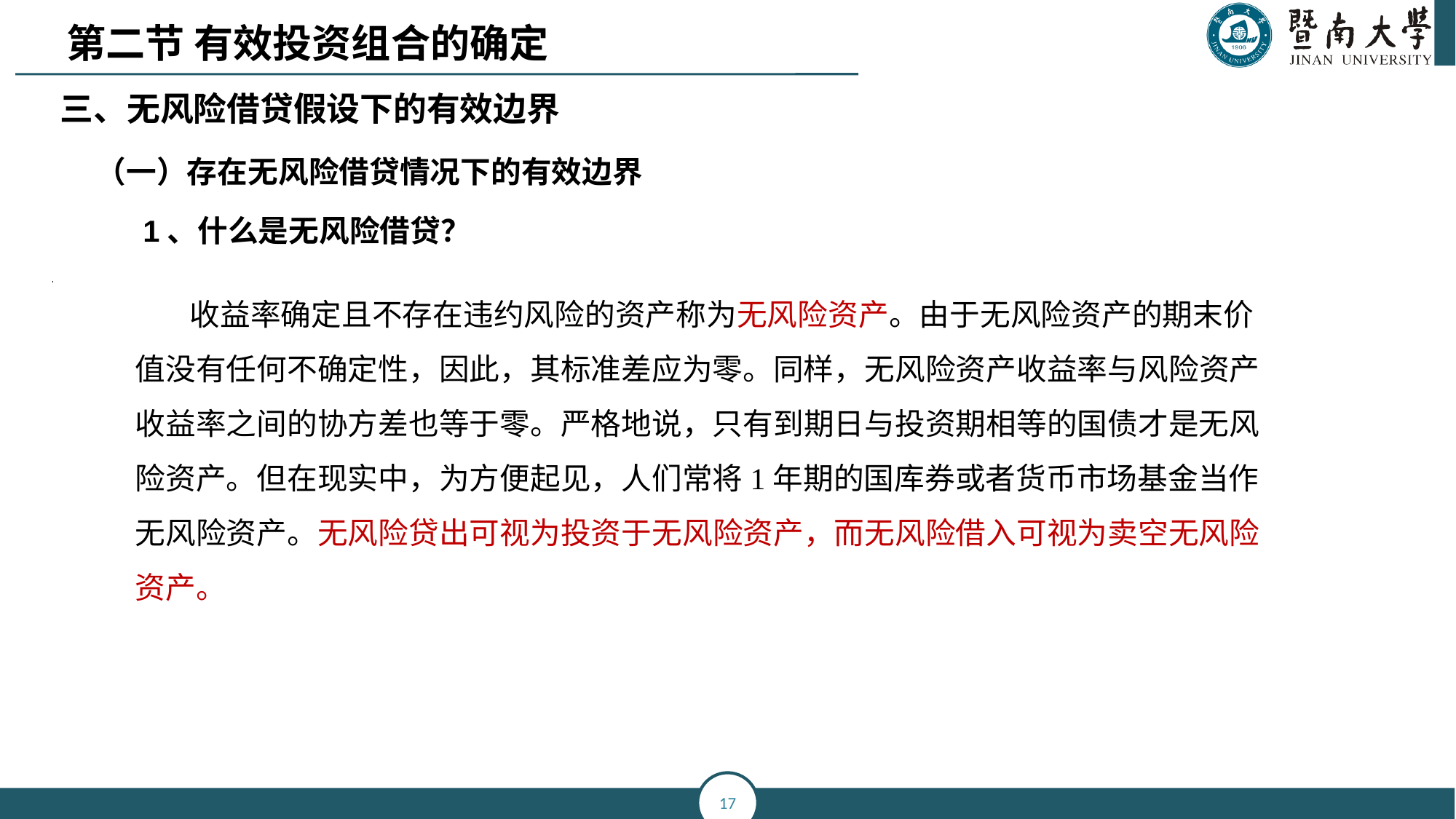

第二节 有效投资组合的确定
三、无风险借贷假设下的有效边界
（一）存在无风险借贷情况下的有效边界
1、什么是无风险借贷？

收益率确定且不存在违约风险的资产称为无风险资产。由于无风险资产的期末价值没有任何不确定性，因此，其标准差应为零。同样，无风险资产收益率与风险资产收益率之间的协方差也等于零。严格地说，只有到期日与投资期相等的国债才是无风险资产。但在现实中，为方便起见，人们常将1年期的国库券或者货币市场基金当作无风险资产。无风险贷出可视为投资于无风险资产，而无风险借入可视为卖空无风险资产。